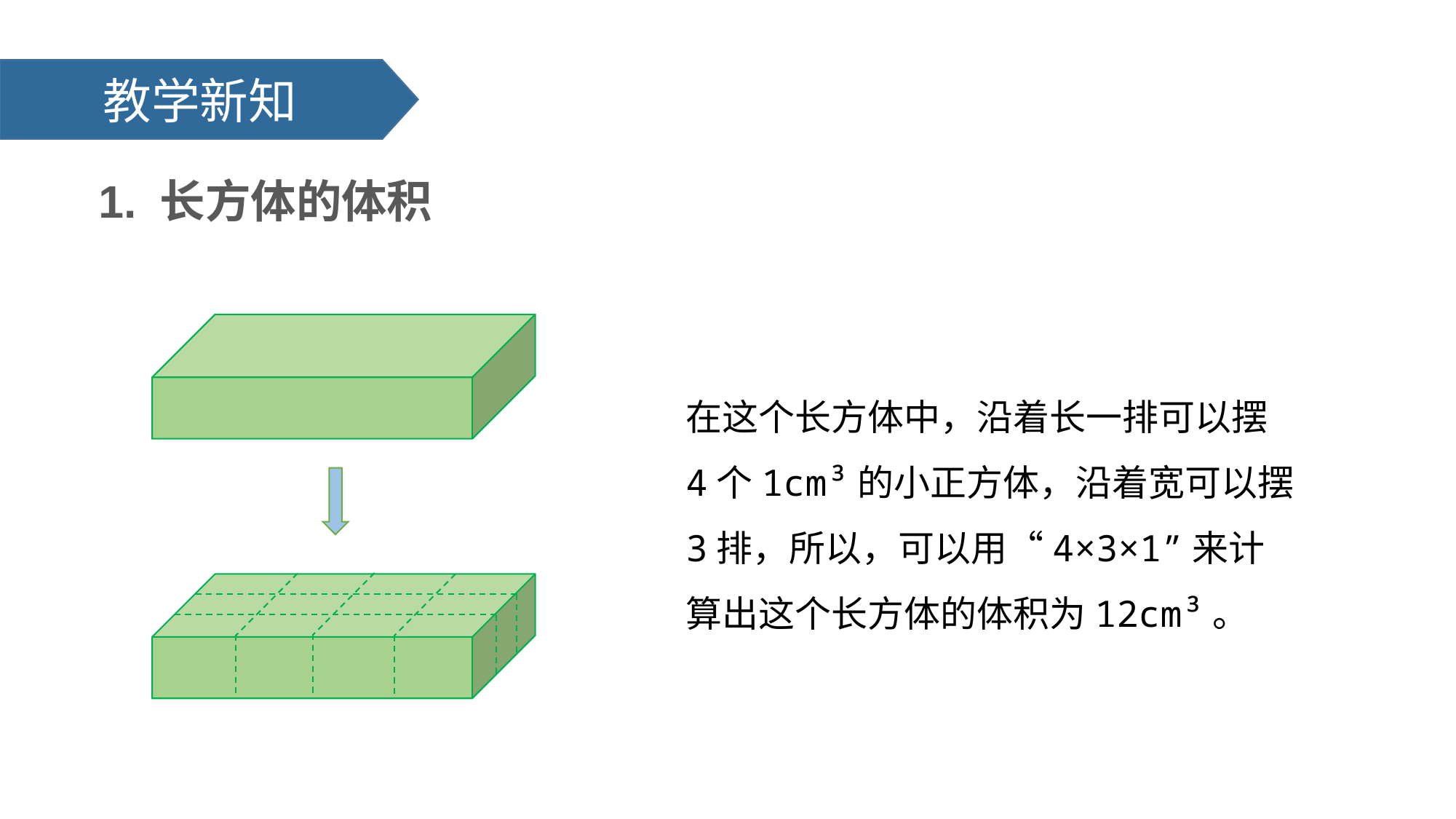

教学新知
1. 长方体的体积

在这个长方体中，沿着长一排可以摆4个1cm³的小正方体，沿着宽可以摆3排，所以，可以用“4×3×1”来计算出这个长方体的体积为12cm³。